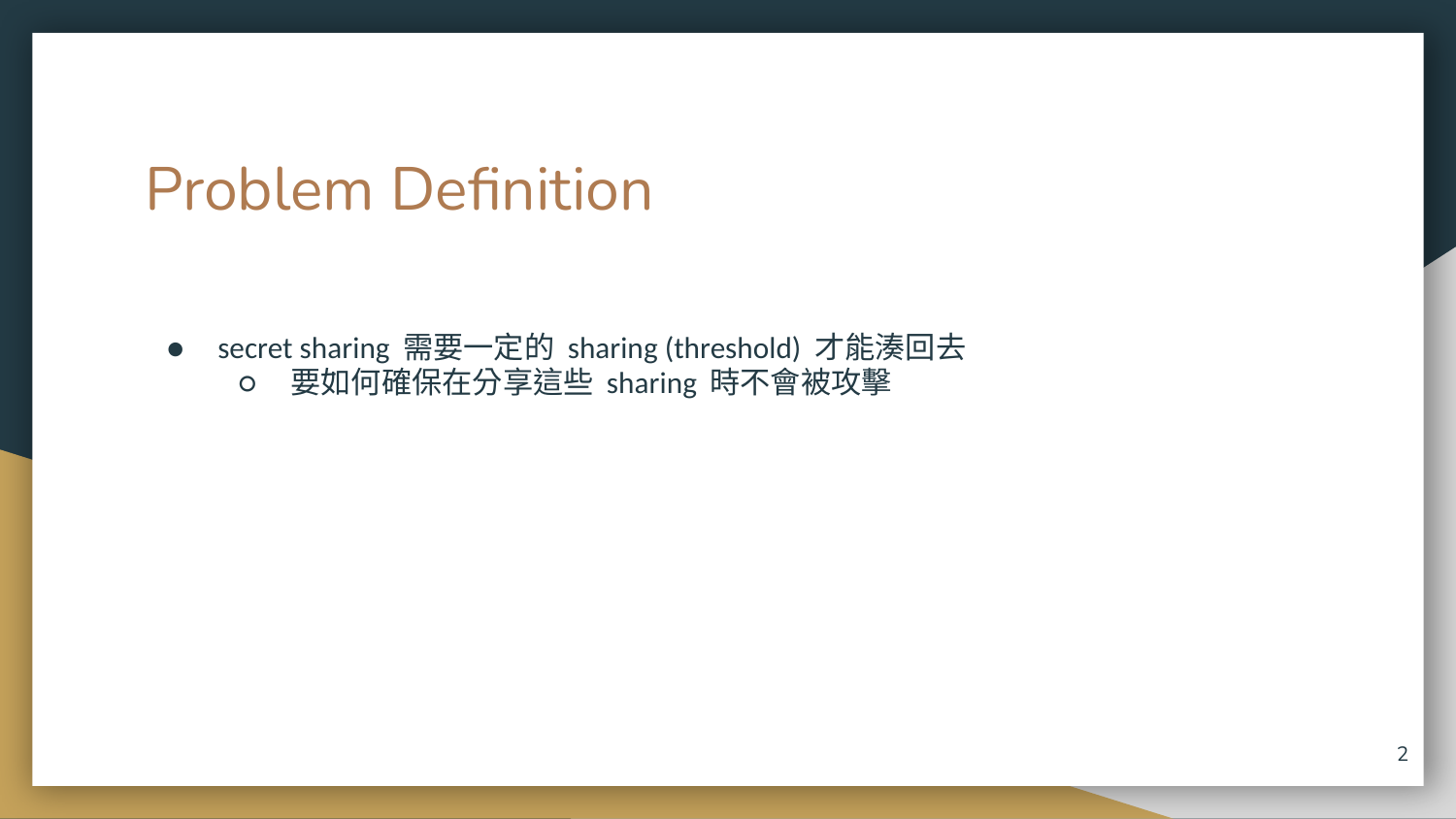

# Problem Definition
secret sharing 需要一定的 sharing (threshold) 才能湊回去
要如何確保在分享這些 sharing 時不會被攻擊
2